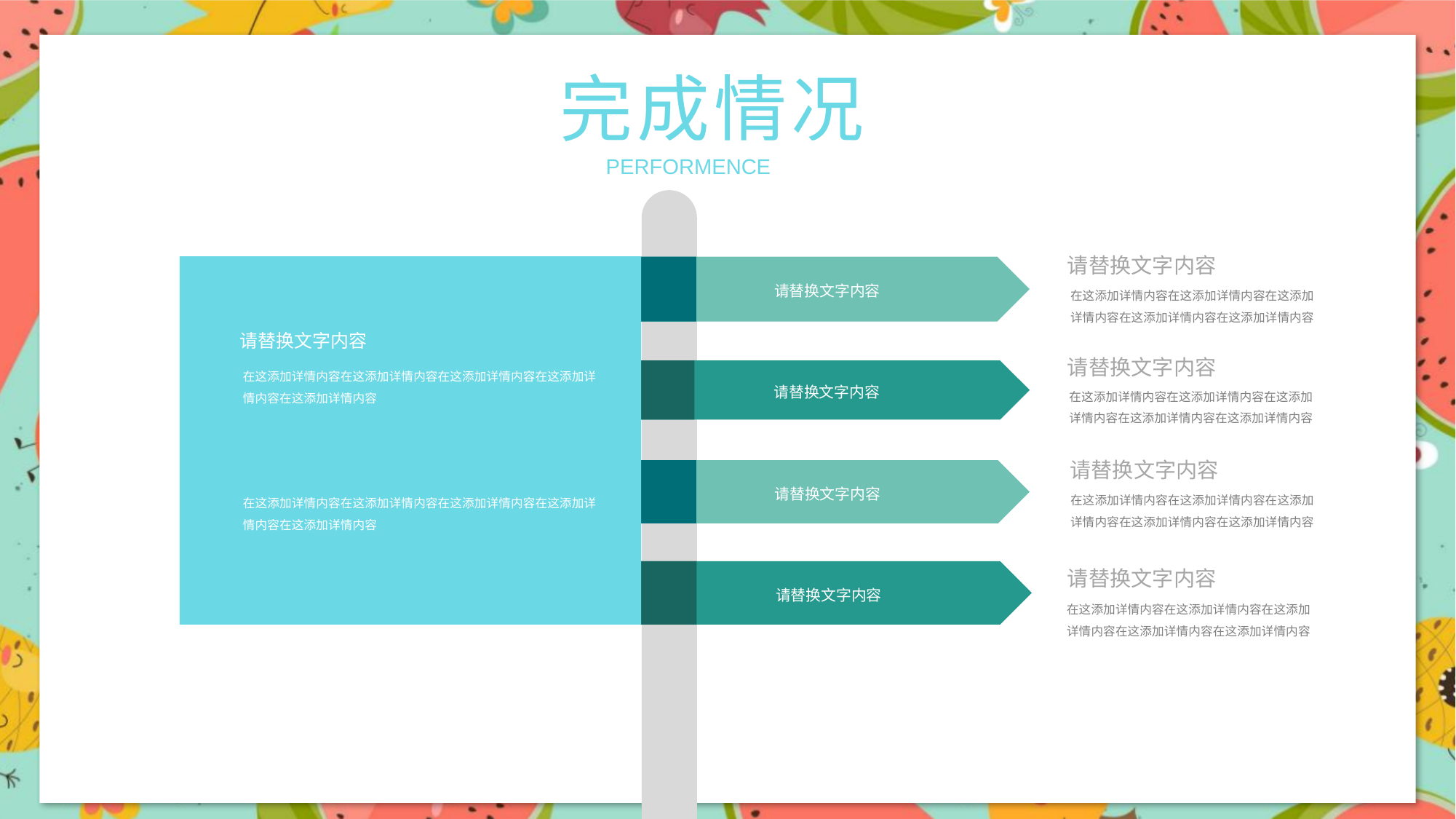

完成情况

PERFORMENCE

请替换文字内容
在这添加详情内容在这添加详情内容在这添加详情内容在这添加详情内容在这添加详情内容

请替换文字内容
在这添加详情内容在这添加详情内容在这添加详情内容在这添加详情内容在这添加详情内容
在这添加详情内容在这添加详情内容在这添加详情内容在这添加详情内容在这添加详情内容

请替换文字内容
请替换文字内容
在这添加详情内容在这添加详情内容在这添加详情内容在这添加详情内容在这添加详情内容
请替换文字内容

请替换文字内容
在这添加详情内容在这添加详情内容在这添加详情内容在这添加详情内容在这添加详情内容
请替换文字内容

请替换文字内容
在这添加详情内容在这添加详情内容在这添加详情内容在这添加详情内容在这添加详情内容

请替换文字内容